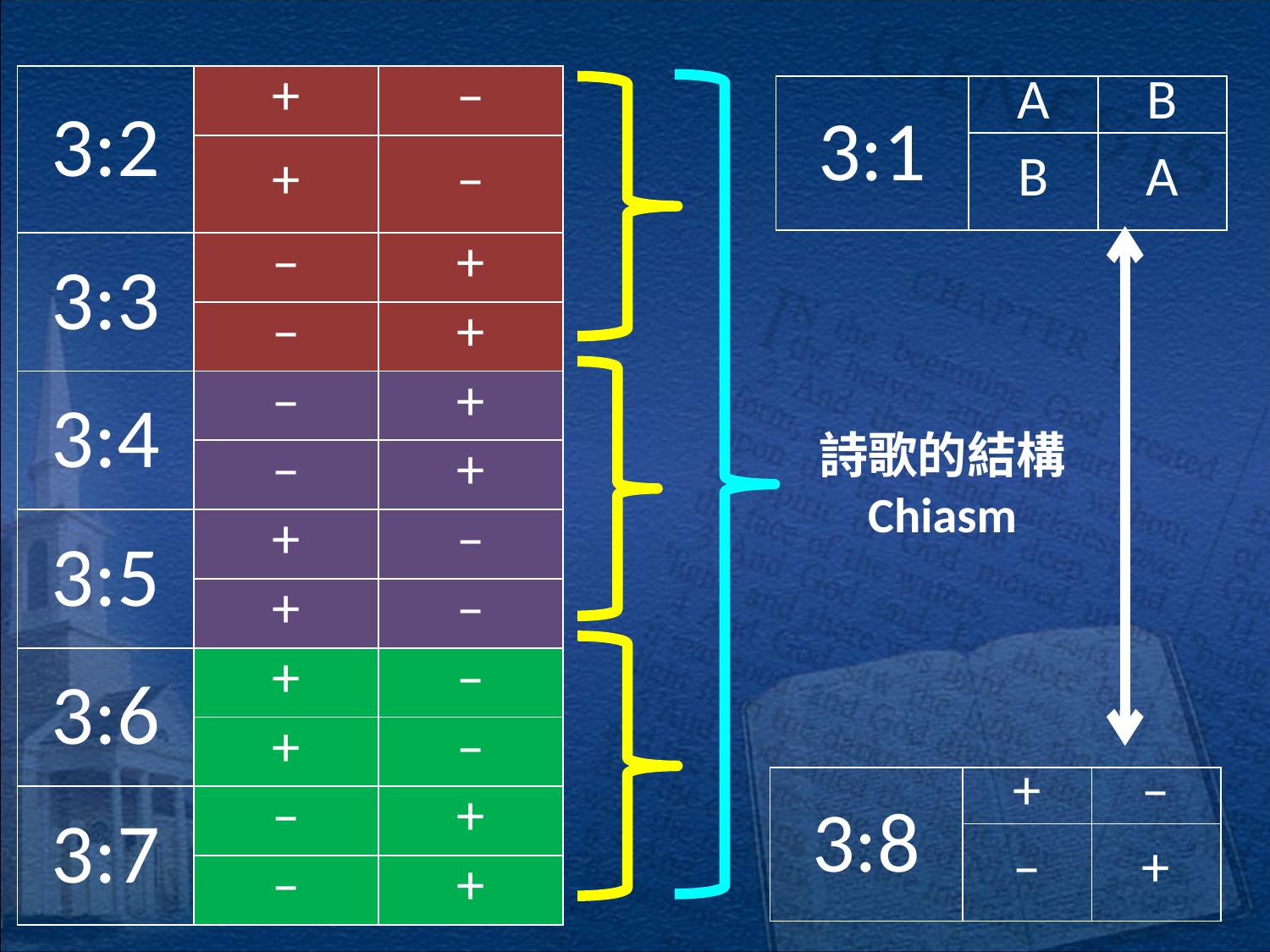

| 3:2 | + | – |
| --- | --- | --- |
|  | + | – |
| 3:3 | – | + |
|  | – | + |
| 3:4 | – | + |
|  | – | + |
| 3:5 | + | – |
|  | + | – |
| 3:6 | + | – |
|  | + | – |
| 3:7 | – | + |
|  | – | + |

| 3:1 | A | B |
| --- | --- | --- |
|  | B | A |

詩歌的結構
Chiasm

| 3:8 | + | – |
| --- | --- | --- |
|  | – | + |